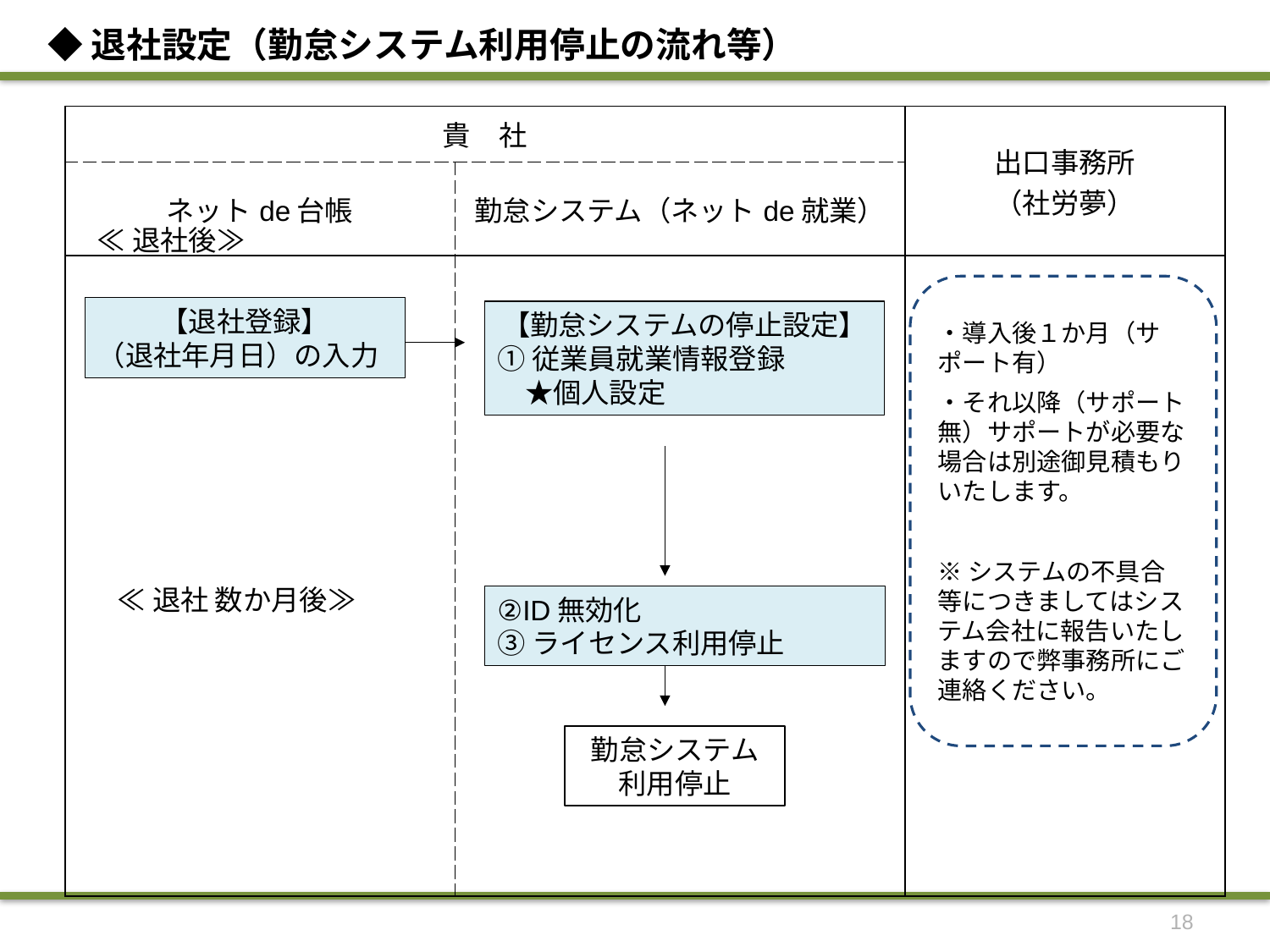

◆退社設定（勤怠システム利用停止の流れ等）
| 貴　社 |  | 出口事務所 （社労夢） |
| --- | --- | --- |
| ネットde台帳 | 勤怠システム（ネットde就業） |  |
|  |  |  |
≪退社後≫
・導入後１か月（サポート有）
・それ以降（サポート無）サポートが必要な場合は別途御見積もりいたします。

※システムの不具合等につきましてはシステム会社に報告いたしますので弊事務所にご連絡ください。
【退社登録】
（退社年月日）の入力
【勤怠システムの停止設定】
①従業員就業情報登録
　★個人設定

≪退社 数か月後≫
②ID無効化
③ライセンス利用停止
勤怠システム利用停止
18